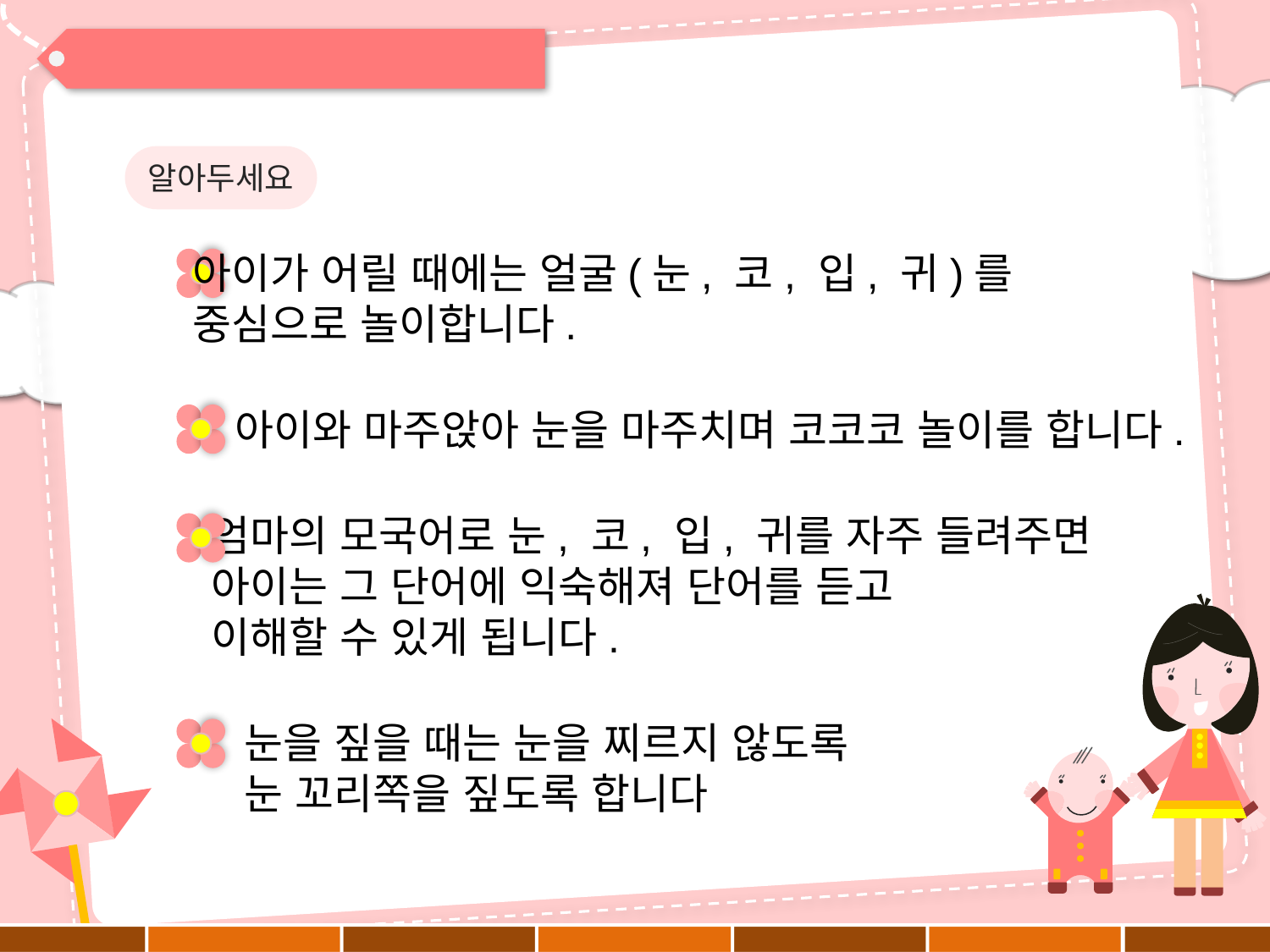

알아두세요
아이가 어릴 때에는 얼굴(눈, 코, 입, 귀)를
중심으로 놀이합니다.

아이와 마주앉아 눈을 마주치며 코코코 놀이를 합니다.

엄마의 모국어로 눈, 코, 입, 귀를 자주 들려주면
아이는 그 단어에 익숙해져 단어를 듣고
이해할 수 있게 됩니다.

눈을 짚을 때는 눈을 찌르지 않도록
눈 꼬리쪽을 짚도록 합니다